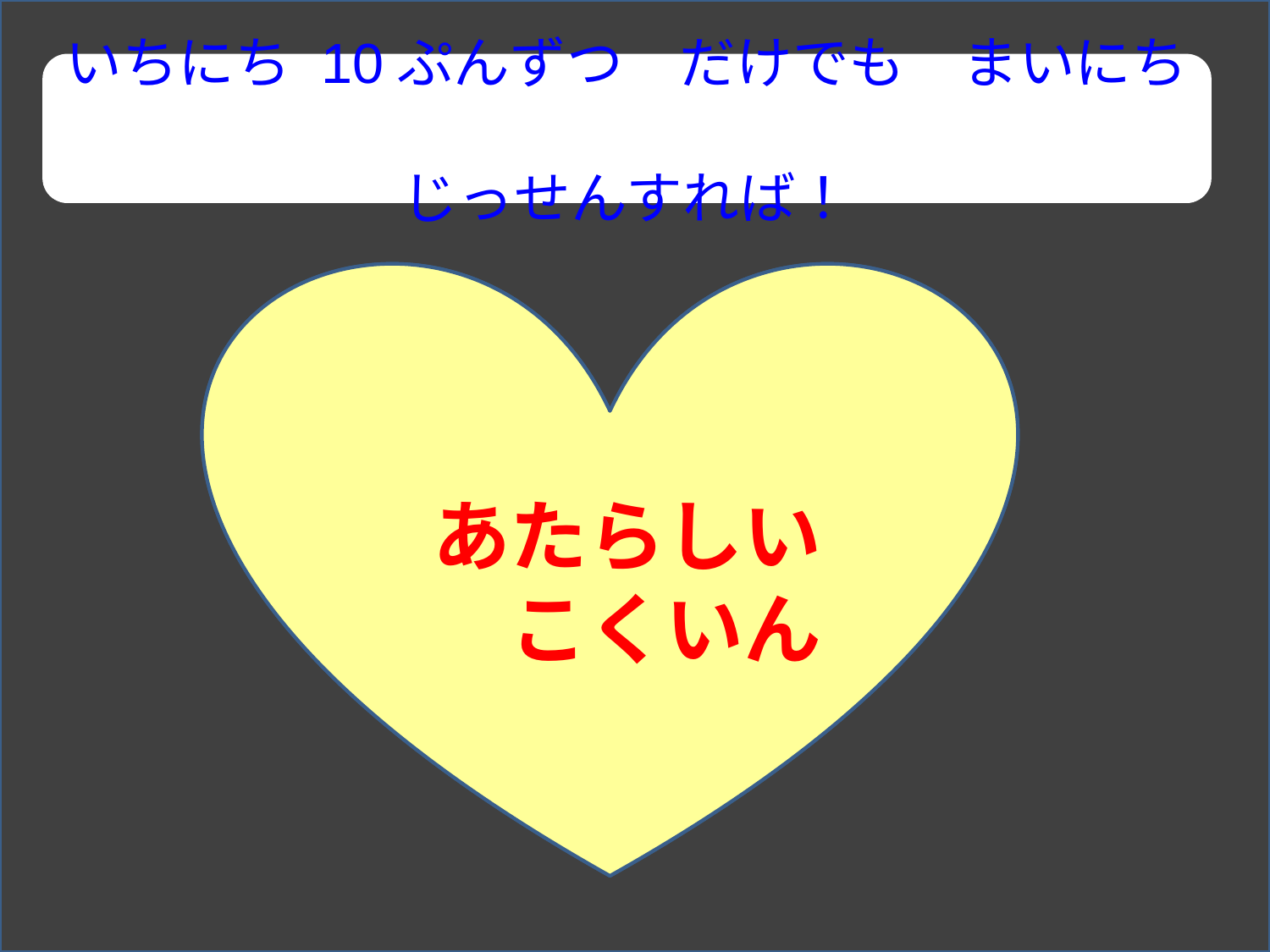

いちにち 10ぷんずつ　だけでも　まいにち
じっせんすれば！

きず　もんく　かなしみ　むきりょく
あたらしい　こくいん